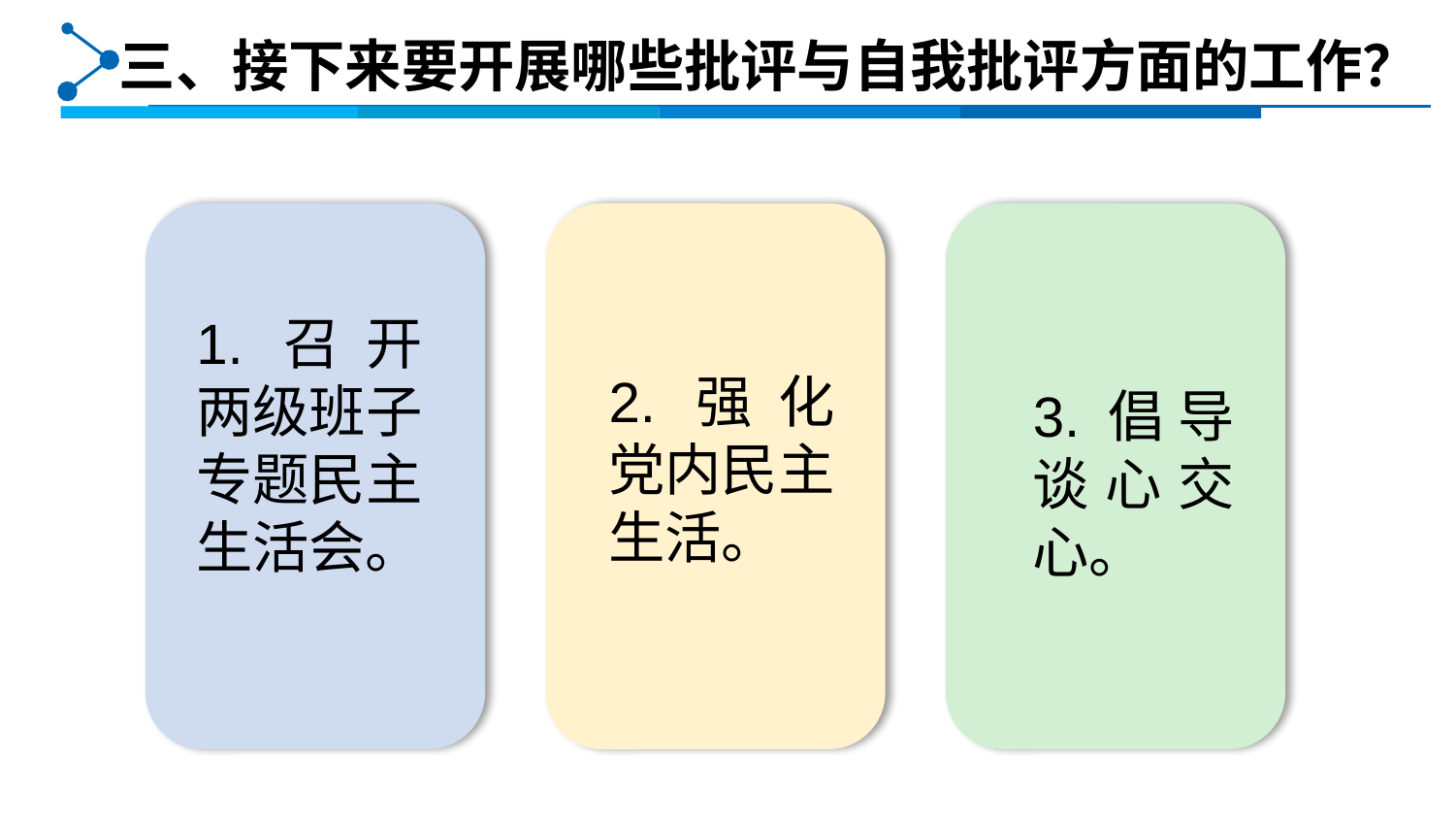

三、接下来要开展哪些批评与自我批评方面的工作？

1.召开两级班子专题民主生活会。
2.强化党内民主生活。
3.倡导谈心交心。